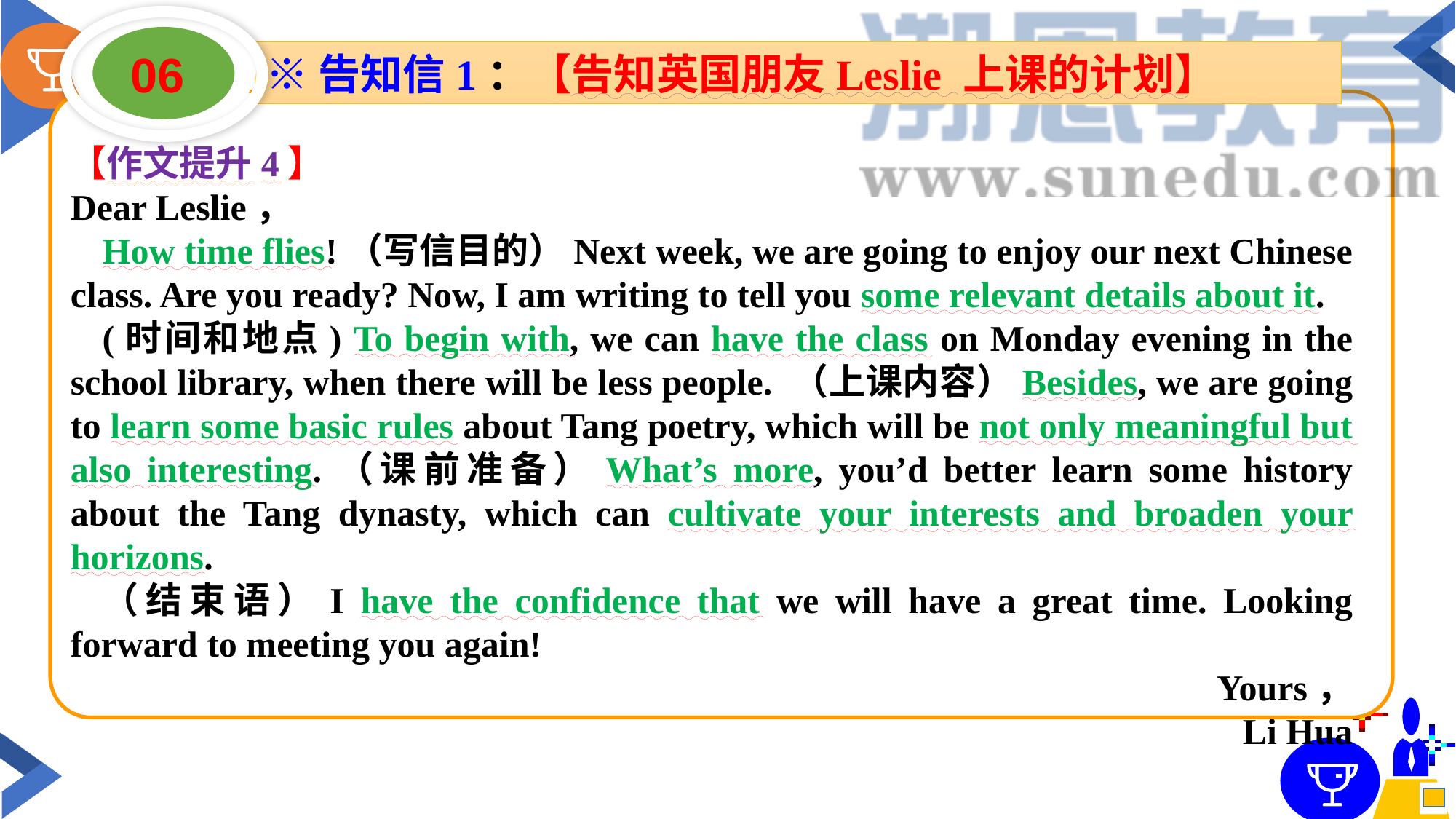

06
※告知信1：【告知英国朋友Leslie 上课的计划】
【作文提升4】
Dear Leslie，
How time flies!（写信目的）Next week, we are going to enjoy our next Chinese class. Are you ready? Now, I am writing to tell you some relevant details about it.
(时间和地点) To begin with, we can have the class on Monday evening in the school library, when there will be less people. （上课内容）Besides, we are going to learn some basic rules about Tang poetry, which will be not only meaningful but also interesting.（课前准备）What’s more, you’d better learn some history about the Tang dynasty, which can cultivate your interests and broaden your horizons.
（结束语）I have the confidence that we will have a great time. Looking forward to meeting you again!
Yours，
Li Hua